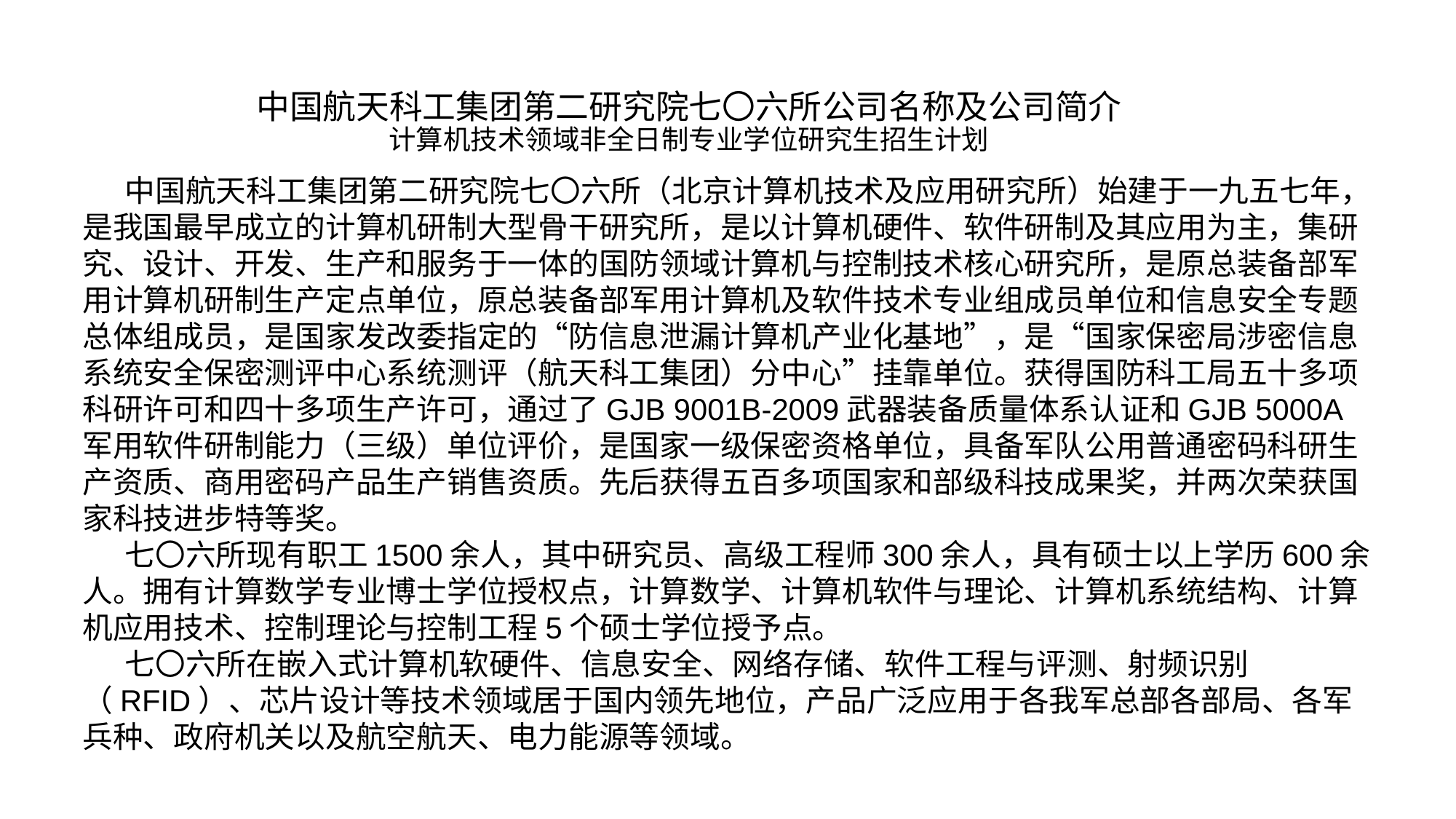

# 中国航天科工集团第二研究院七〇六所公司名称及公司简介 计算机技术领域非全日制专业学位研究生招生计划
中国航天科工集团第二研究院七〇六所（北京计算机技术及应用研究所）始建于一九五七年，是我国最早成立的计算机研制大型骨干研究所，是以计算机硬件、软件研制及其应用为主，集研究、设计、开发、生产和服务于一体的国防领域计算机与控制技术核心研究所，是原总装备部军用计算机研制生产定点单位，原总装备部军用计算机及软件技术专业组成员单位和信息安全专题总体组成员，是国家发改委指定的“防信息泄漏计算机产业化基地”，是“国家保密局涉密信息系统安全保密测评中心系统测评（航天科工集团）分中心”挂靠单位。获得国防科工局五十多项科研许可和四十多项生产许可，通过了GJB 9001B-2009武器装备质量体系认证和GJB 5000A军用软件研制能力（三级）单位评价，是国家一级保密资格单位，具备军队公用普通密码科研生产资质、商用密码产品生产销售资质。先后获得五百多项国家和部级科技成果奖，并两次荣获国家科技进步特等奖。
七〇六所现有职工1500余人，其中研究员、高级工程师300余人，具有硕士以上学历600余人。拥有计算数学专业博士学位授权点，计算数学、计算机软件与理论、计算机系统结构、计算机应用技术、控制理论与控制工程5个硕士学位授予点。
七〇六所在嵌入式计算机软硬件、信息安全、网络存储、软件工程与评测、射频识别（RFID）、芯片设计等技术领域居于国内领先地位，产品广泛应用于各我军总部各部局、各军兵种、政府机关以及航空航天、电力能源等领域。